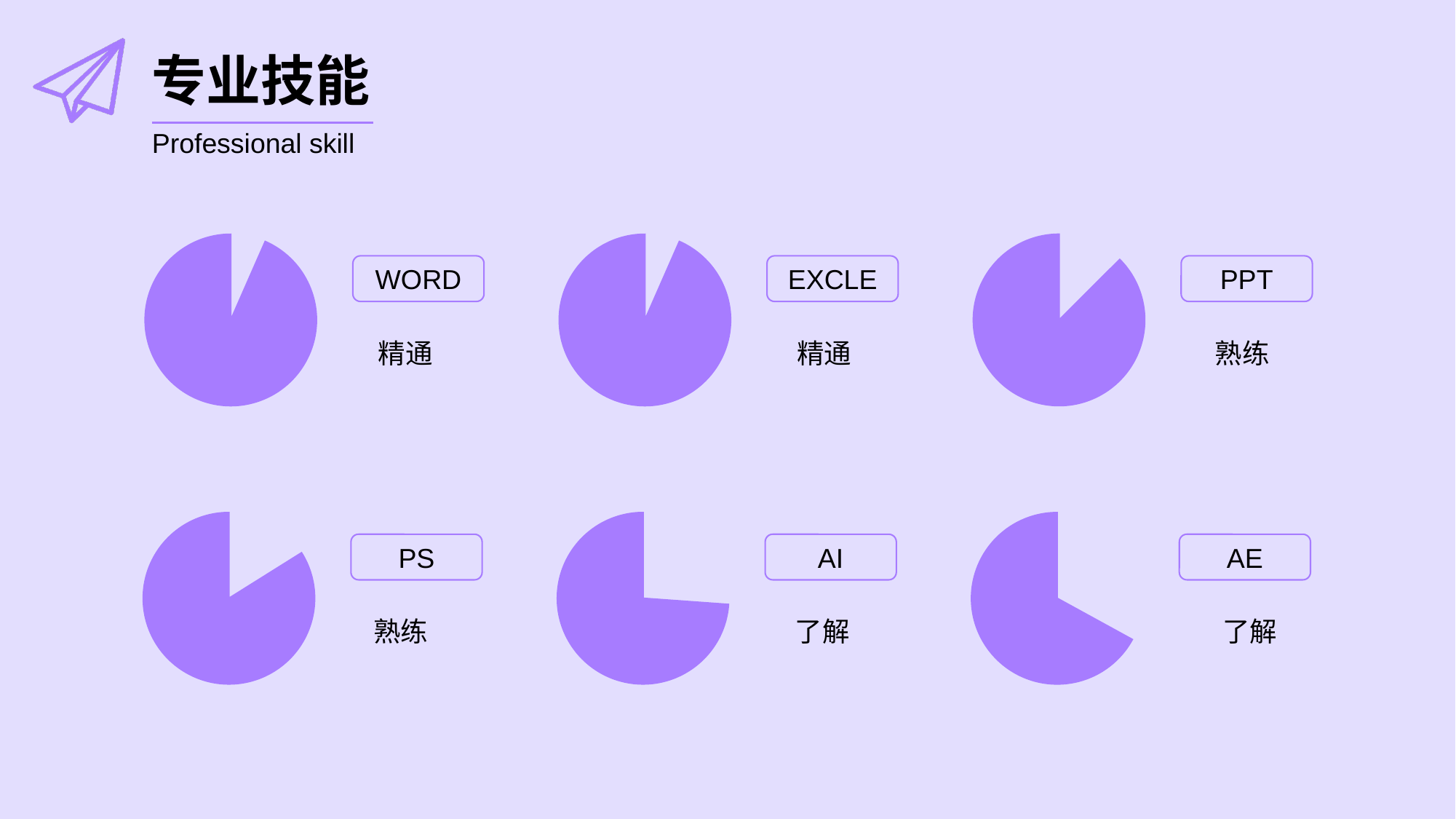

# 专业技能
Professional skill

WORD
EXCLE
PPT
精通
精通
熟练

PS
AI
AE
熟练
了解
了解